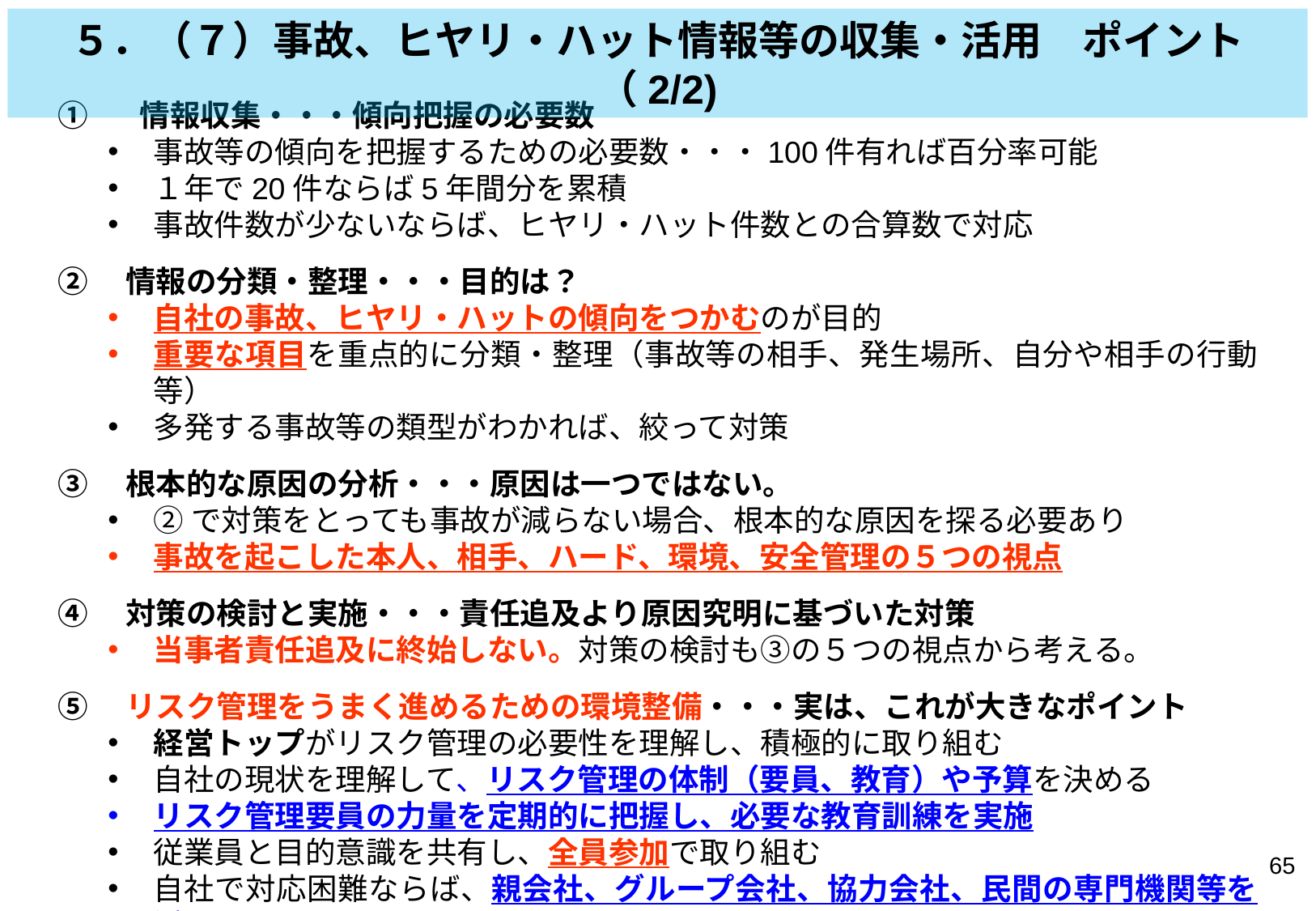

５．（７）事故、ヒヤリ・ハット情報等の収集・活用　ポイント（2/2)

①　  情報収集・・・傾向把握の必要数
事故等の傾向を把握するための必要数・・・100件有れば百分率可能
１年で20件ならば5年間分を累積
事故件数が少ないならば、ヒヤリ・ハット件数との合算数で対応

②　情報の分類・整理・・・目的は？
自社の事故、ヒヤリ・ハットの傾向をつかむのが目的
重要な項目を重点的に分類・整理（事故等の相手、発生場所、自分や相手の行動等）
多発する事故等の類型がわかれば、絞って対策

③　根本的な原因の分析・・・原因は一つではない。
②で対策をとっても事故が減らない場合、根本的な原因を探る必要あり
事故を起こした本人、相手、ハード、環境、安全管理の５つの視点

④　対策の検討と実施・・・責任追及より原因究明に基づいた対策
当事者責任追及に終始しない。対策の検討も③の５つの視点から考える。

⑤　リスク管理をうまく進めるための環境整備・・・実は、これが大きなポイント
経営トップがリスク管理の必要性を理解し、積極的に取り組む
自社の現状を理解して、リスク管理の体制（要員、教育）や予算を決める
リスク管理要員の力量を定期的に把握し、必要な教育訓練を実施
従業員と目的意識を共有し、全員参加で取り組む
自社で対応困難ならば、親会社、グループ会社、協力会社、民間の専門機関等を活用
65